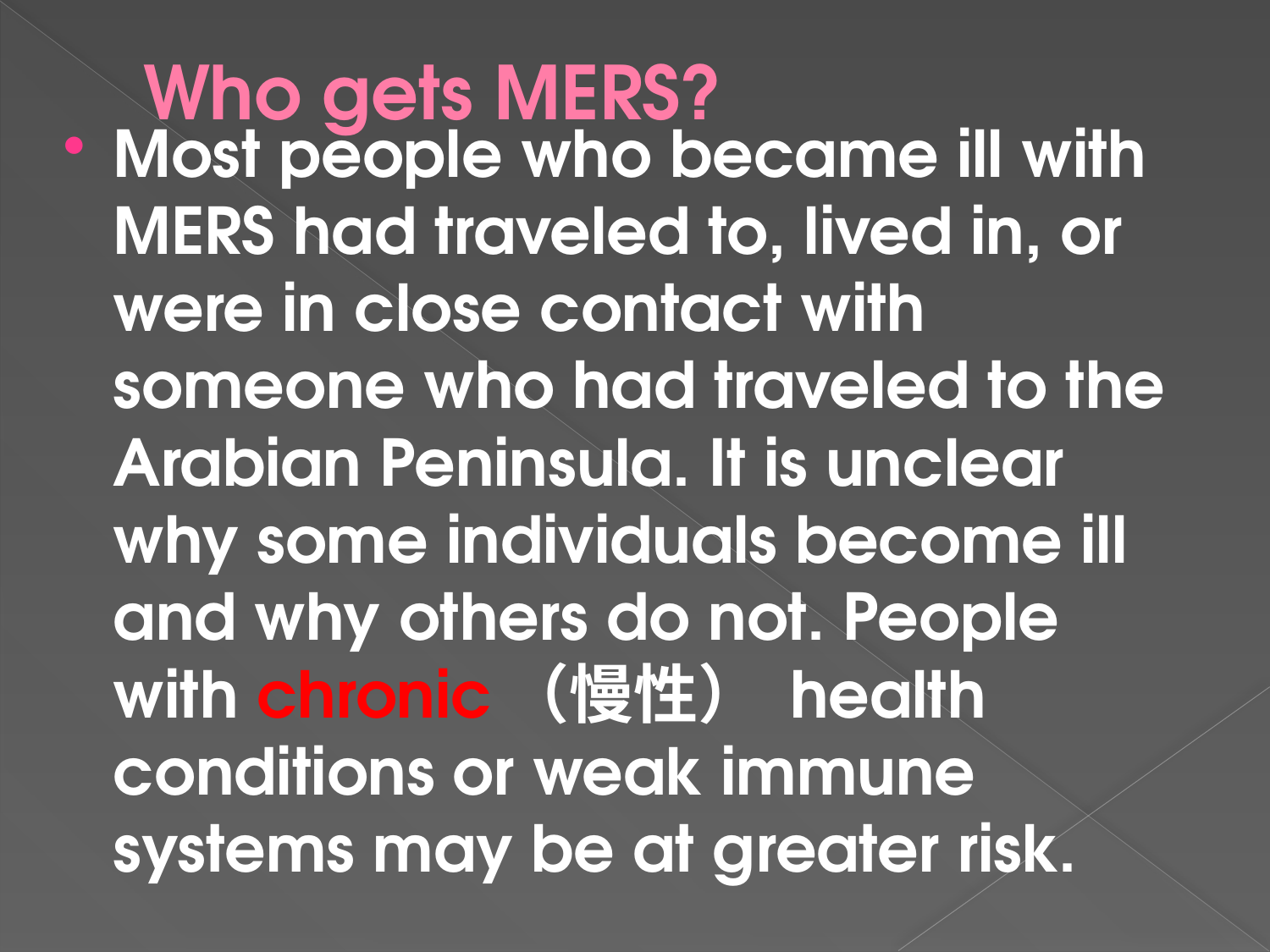

# Who gets MERS?
Most people who became ill with MERS had traveled to, lived in, or were in close contact with someone who had traveled to the Arabian Peninsula. It is unclear why some individuals become ill and why others do not. People with chronic（慢性） health conditions or weak immune systems may be at greater risk.